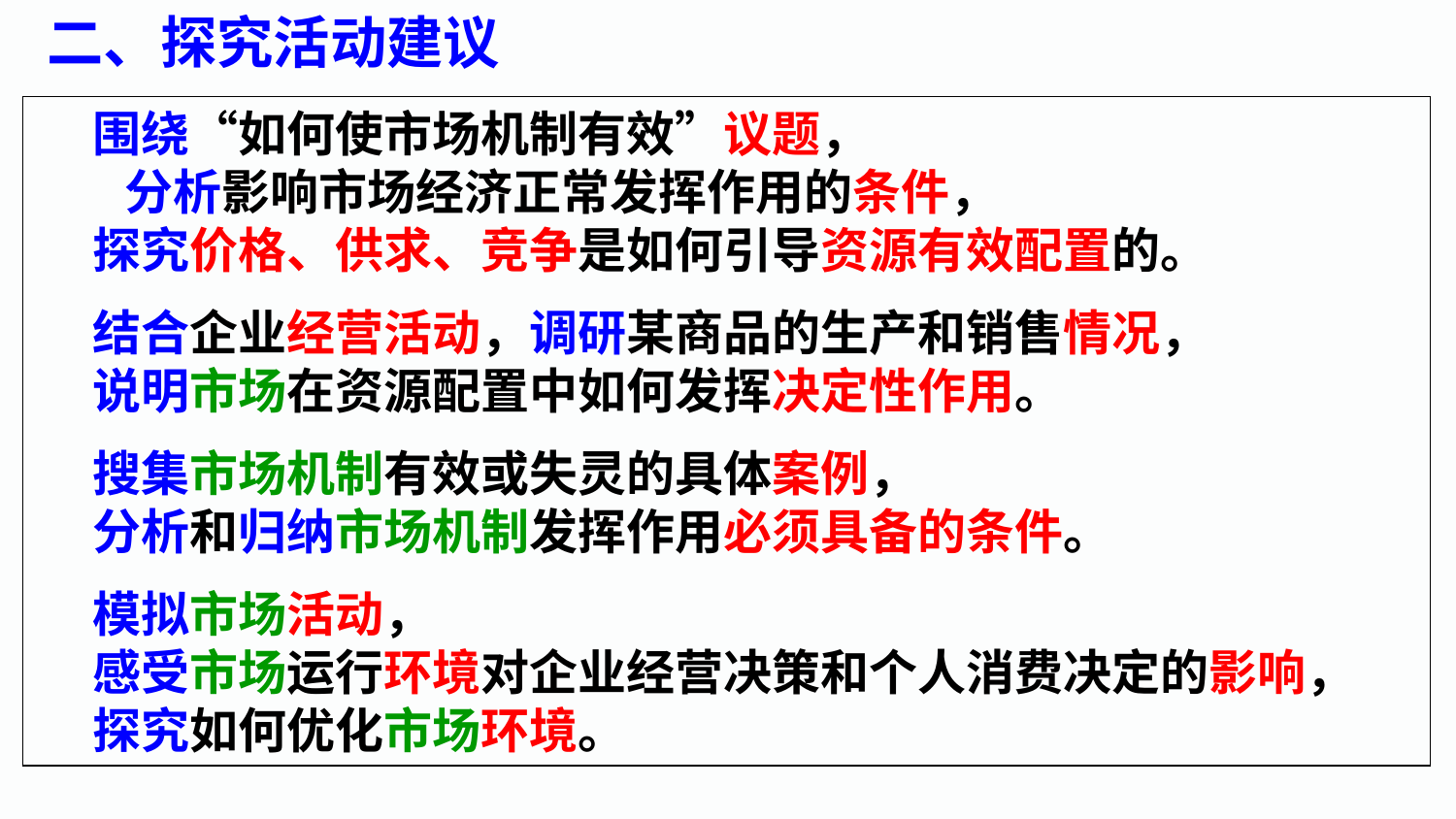

二、探究活动建议
    围绕“如何使市场机制有效”议题，
       分析影响市场经济正常发挥作用的条件，
    探究价格、供求、竞争是如何引导资源有效配置的。
     结合企业经营活动，调研某商品的生产和销售情况，
    说明市场在资源配置中如何发挥决定性作用。
    搜集市场机制有效或失灵的具体案例，
    分析和归纳市场机制发挥作用必须具备的条件。
    模拟市场活动，
    感受市场运行环境对企业经营决策和个人消费决定的影响，
    探究如何优化市场环境。